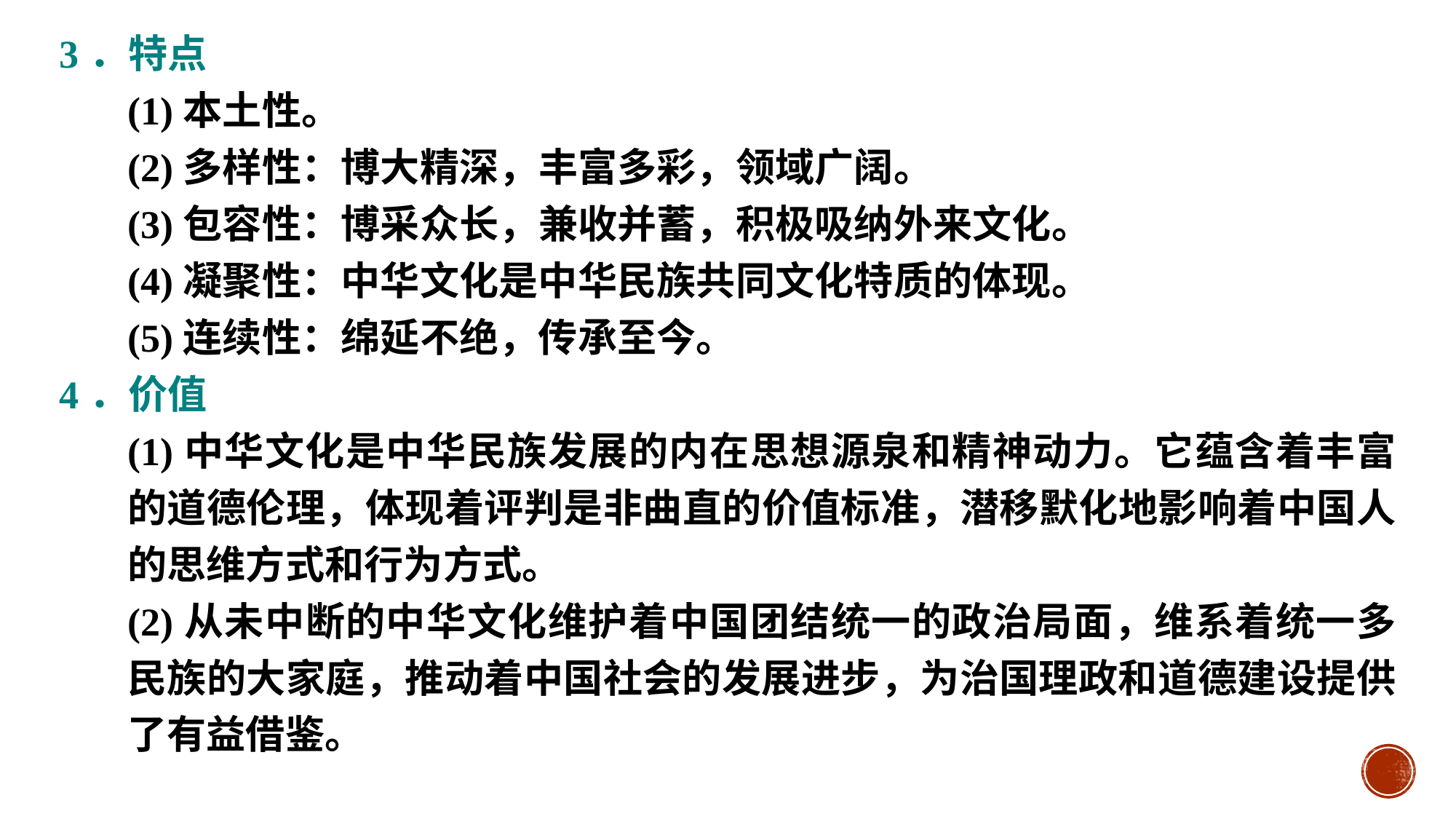

3．特点
(1)本土性。
(2)多样性：博大精深，丰富多彩，领域广阔。
(3)包容性：博采众长，兼收并蓄，积极吸纳外来文化。
(4)凝聚性：中华文化是中华民族共同文化特质的体现。
(5)连续性：绵延不绝，传承至今。
4．价值
(1)中华文化是中华民族发展的内在思想源泉和精神动力。它蕴含着丰富的道德伦理，体现着评判是非曲直的价值标准，潜移默化地影响着中国人的思维方式和行为方式。
(2)从未中断的中华文化维护着中国团结统一的政治局面，维系着统一多民族的大家庭，推动着中国社会的发展进步，为治国理政和道德建设提供了有益借鉴。
#